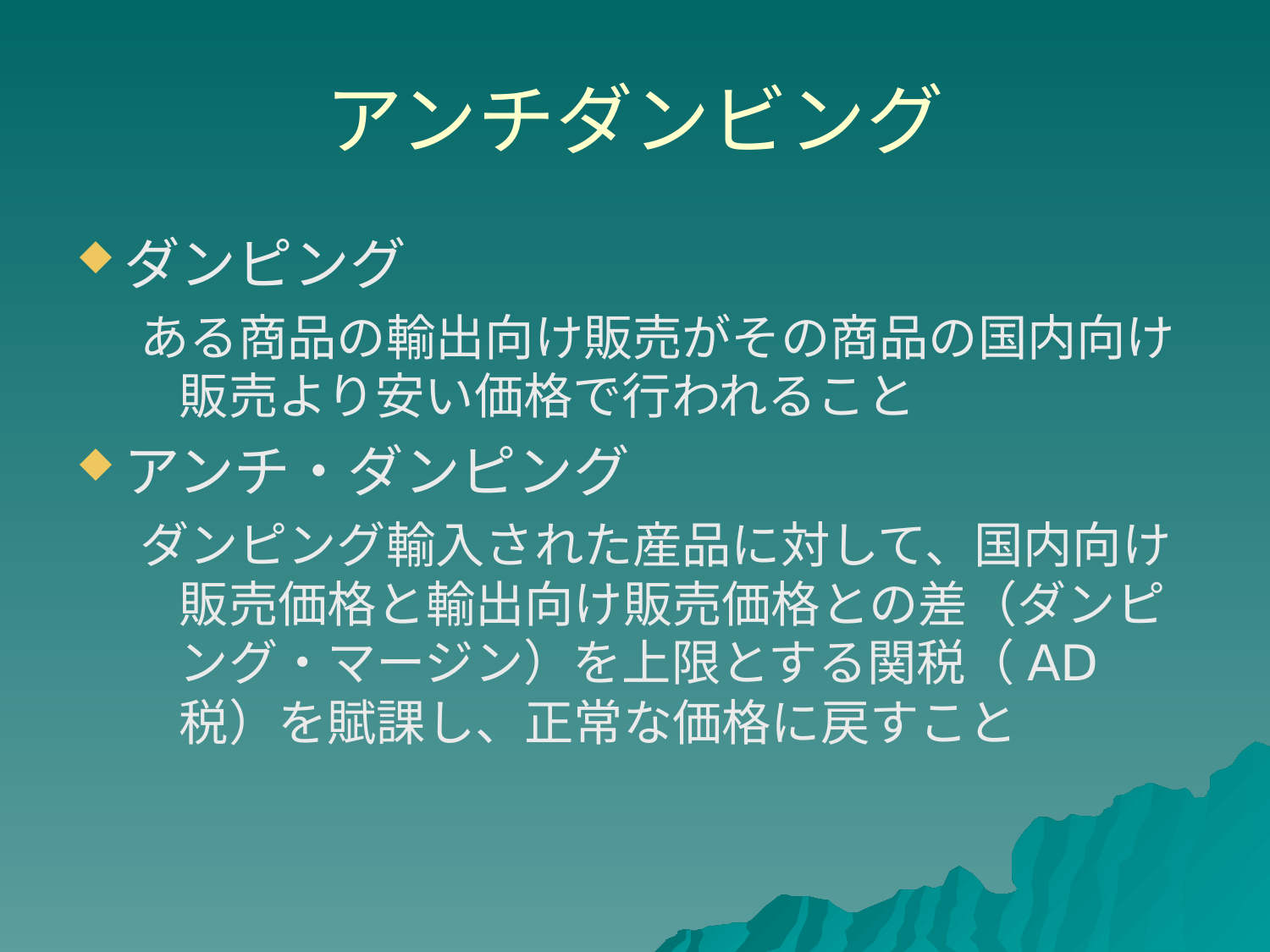

# アンチダンビング
ダンピング
ある商品の輸出向け販売がその商品の国内向け販売より安い価格で行われること
アンチ・ダンピング
ダンピング輸入された産品に対して、国内向け販売価格と輸出向け販売価格との差（ダンピング・マージン）を上限とする関税（AD 税）を賦課し、正常な価格に戻すこと